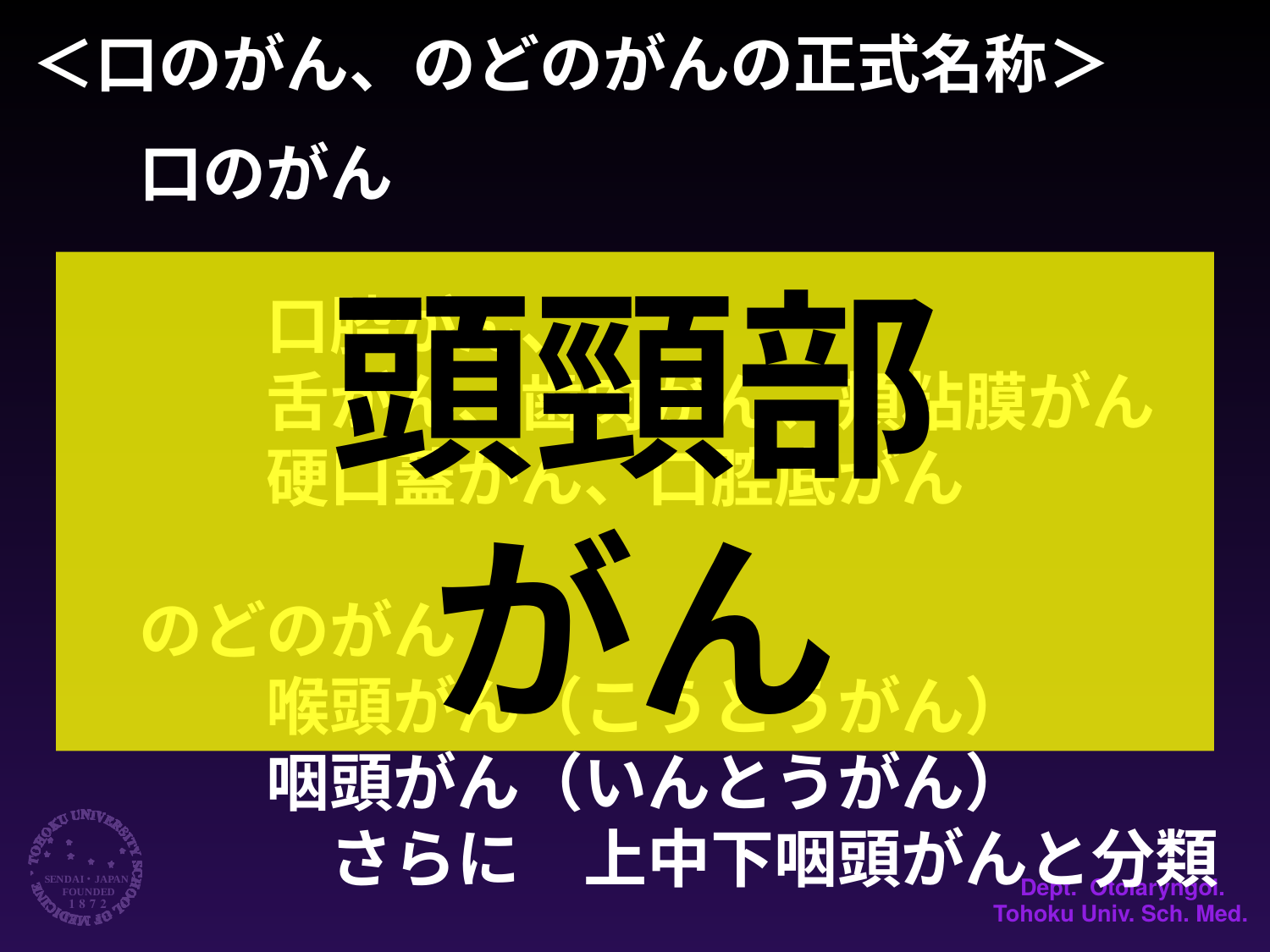

＜口のがん、のどのがんの正式名称＞

　　口のがん

　　　　口腔がん、
　　　　舌がん、歯肉がん、頬粘膜がん
　　　　硬口蓋がん、口腔底がん

　　のどのがん
　　　　喉頭がん（こうとうがん）
　　　　咽頭がん（いんとうがん）
　　　　　さらに　上中下咽頭がんと分類

頭頸部
がん